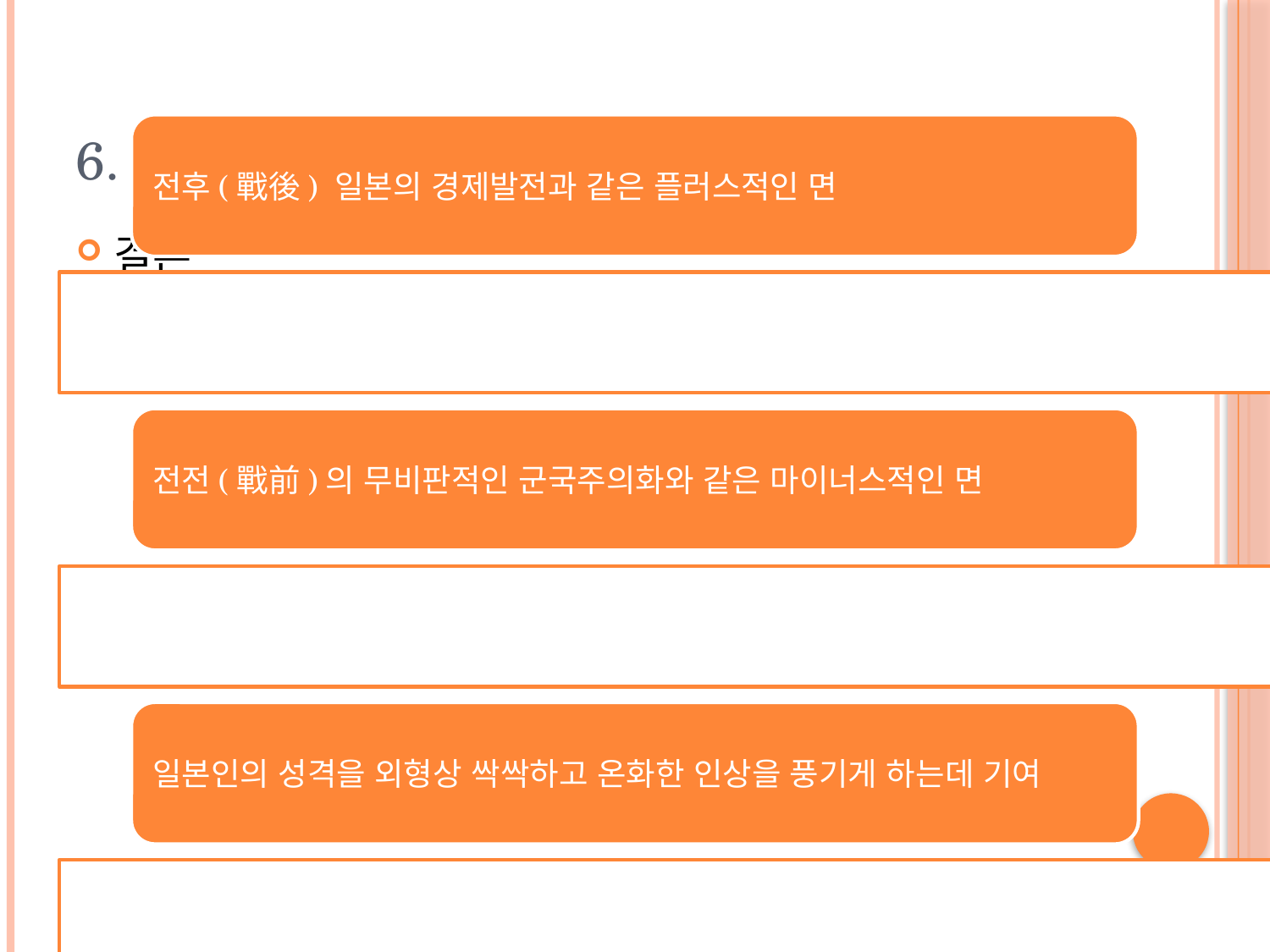

# 6. 집단주의
전후(戰後) 일본의 경제발전과 같은 플러스적인 면
전전(戰前)의 무비판적인 군국주의화와 같은 마이너스적인 면
일본인의 성격을 외형상 싹싹하고 온화한 인상을 풍기게 하는데 기여
결론